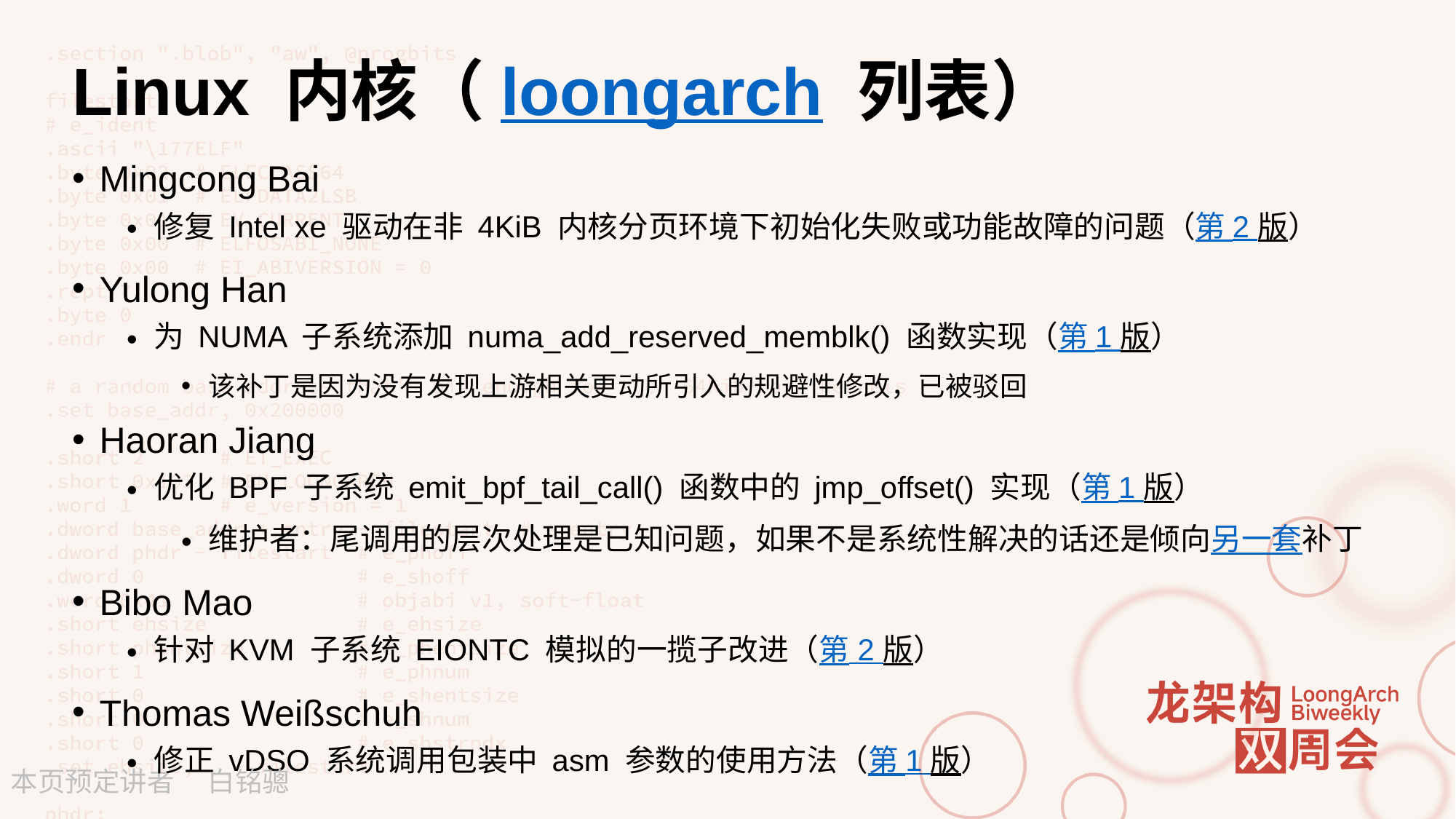

# Linux 内核（loongarch 列表）
Mingcong Bai
修复 Intel xe 驱动在非 4KiB 内核分页环境下初始化失败或功能故障的问题（第 2 版）
Yulong Han
为 NUMA 子系统添加 numa_add_reserved_memblk() 函数实现（第 1 版）
该补丁是因为没有发现上游相关更动所引入的规避性修改，已被驳回
Haoran Jiang
优化 BPF 子系统 emit_bpf_tail_call() 函数中的 jmp_offset() 实现（第 1 版）
维护者：尾调用的层次处理是已知问题，如果不是系统性解决的话还是倾向另一套补丁
Bibo Mao
针对 KVM 子系统 EIONTC 模拟的一揽子改进（第 2 版）
Thomas Weißschuh
修正 vDSO 系统调用包装中 asm 参数的使用方法（第 1 版）

白铭骢